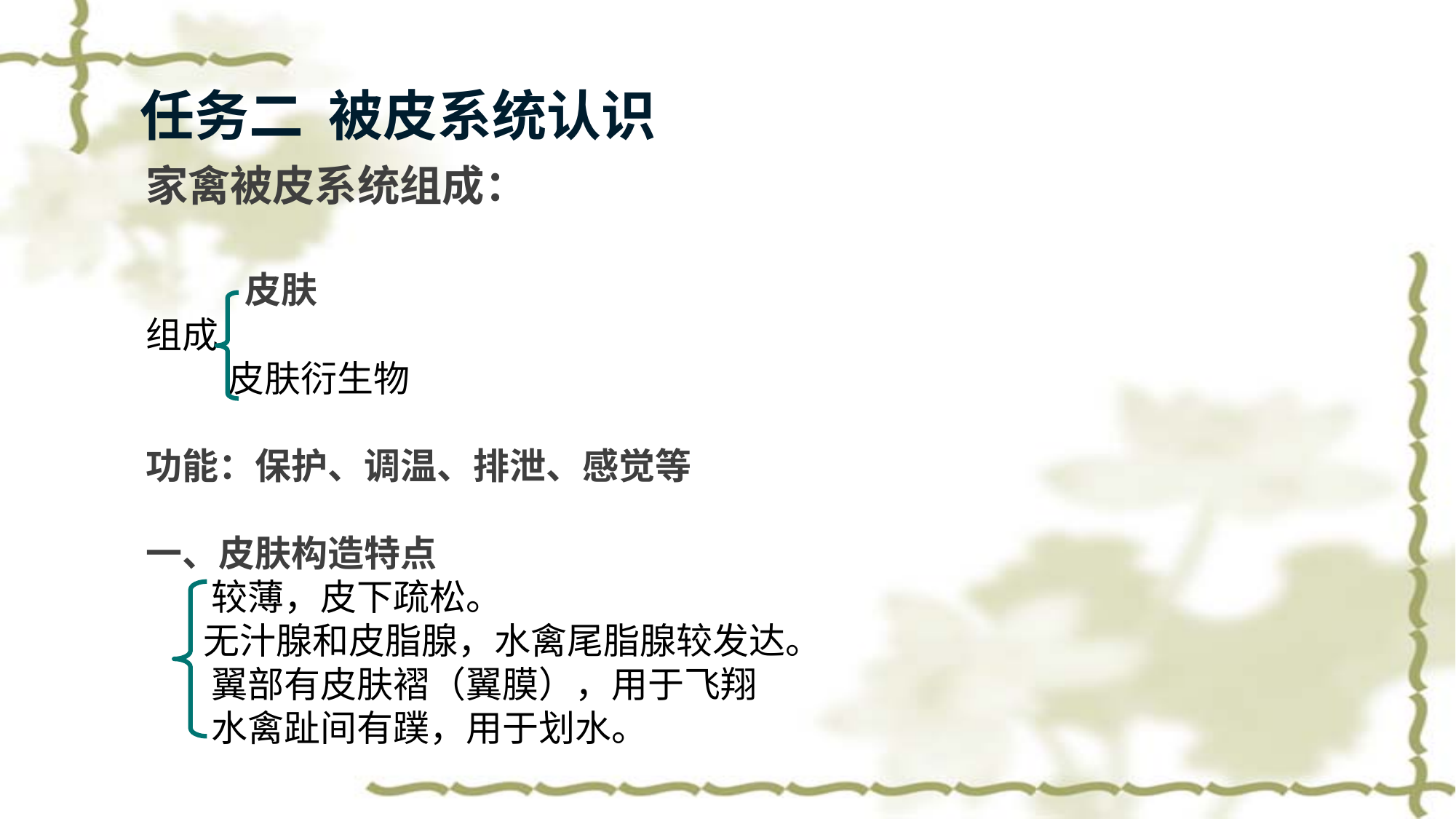

任务二  被皮系统认识
家禽被皮系统组成：

          皮肤
组成
         皮肤衍生物

功能：保护、调温、排泄、感觉等

一、皮肤构造特点
       较薄，皮下疏松。
      无汁腺和皮脂腺，水禽尾脂腺较发达。
       翼部有皮肤褶（翼膜），用于飞翔
       水禽趾间有蹼，用于划水。